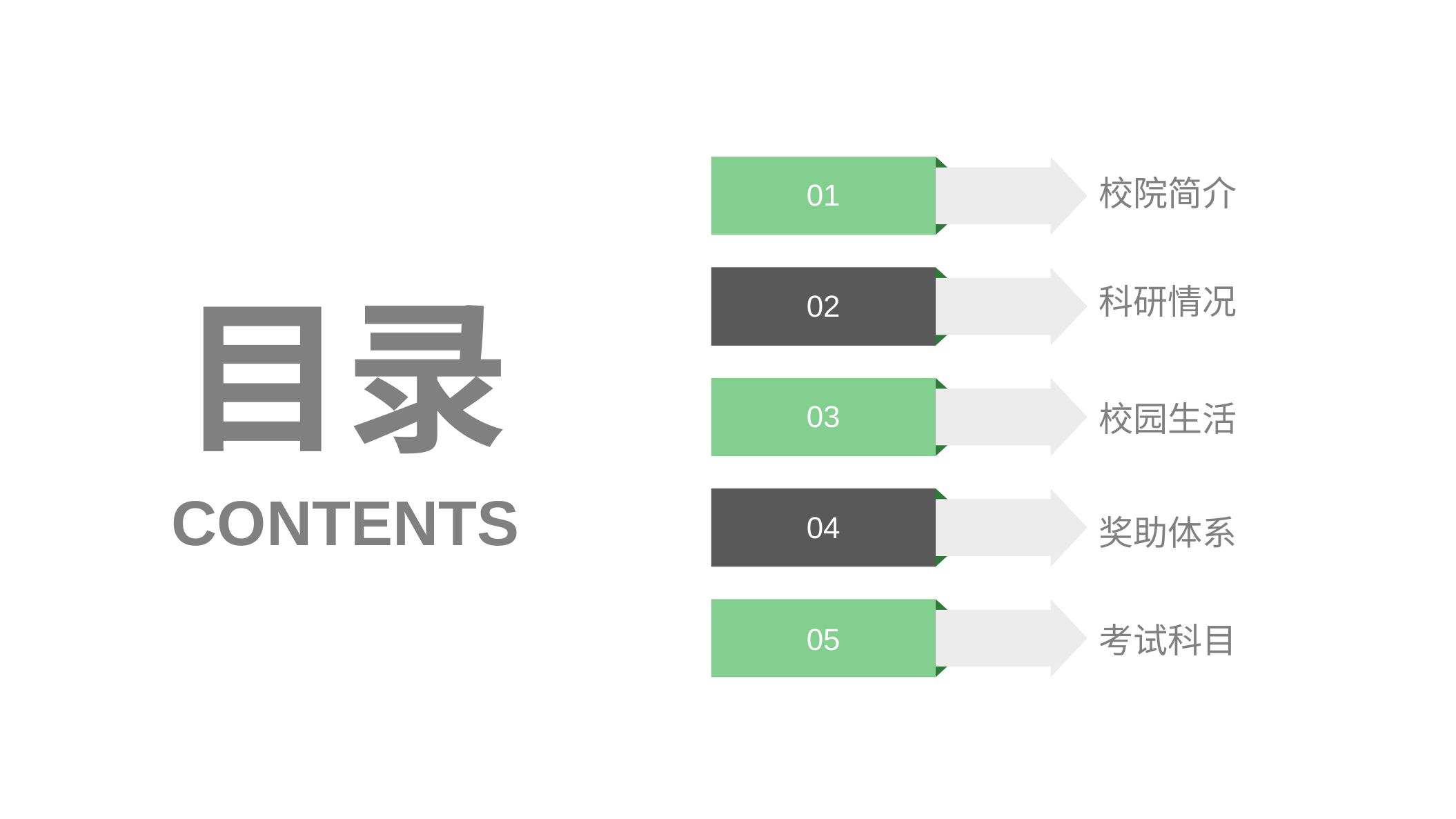

01

校院简介

02

目录
科研情况

03

校园生活

CONTENTS

04

奖助体系

05

考试科目